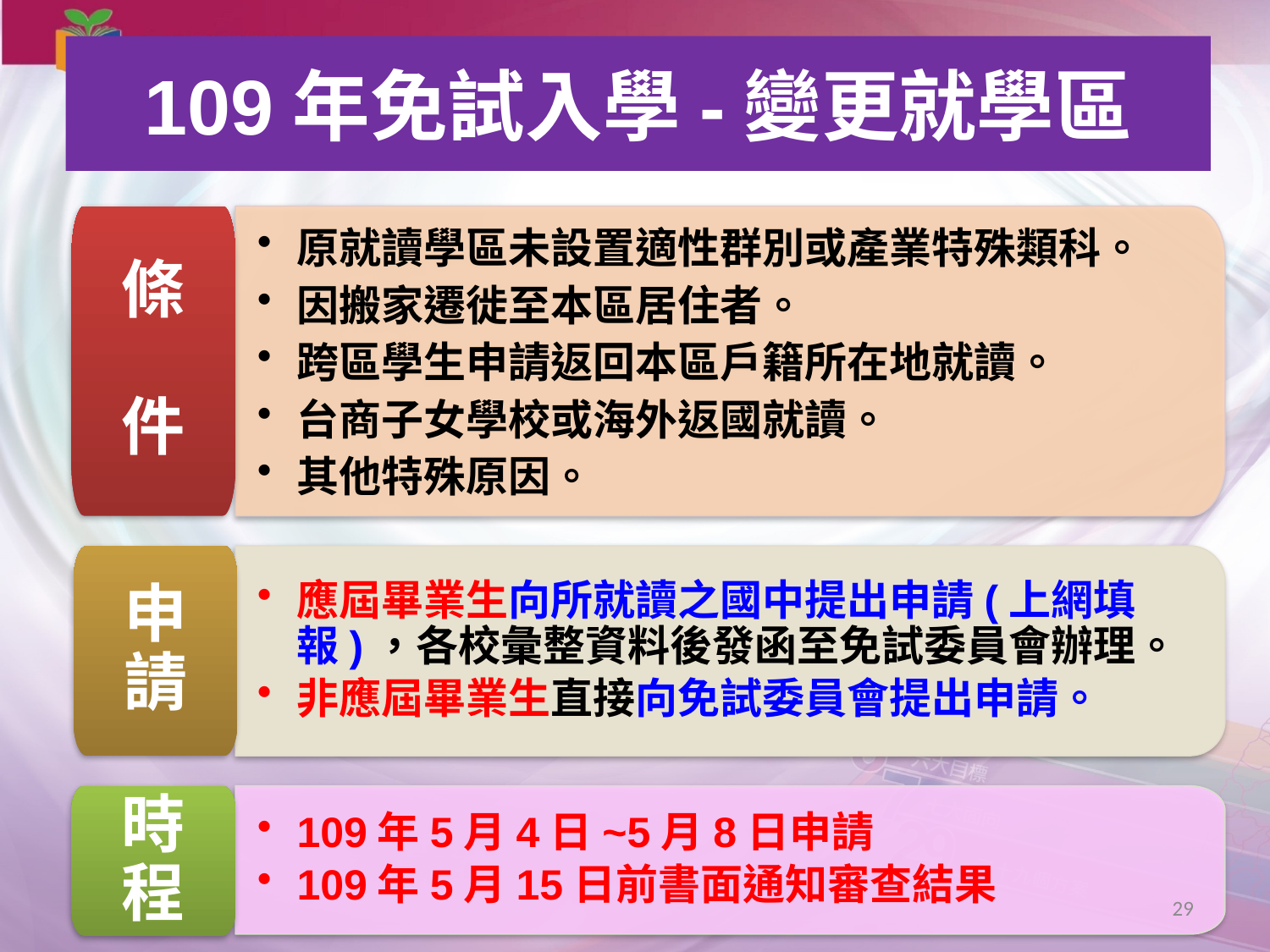

109年免試入學-變更就學區
條　件
原就讀學區未設置適性群別或產業特殊類科。
因搬家遷徙至本區居住者。
跨區學生申請返回本區戶籍所在地就讀。
台商子女學校或海外返國就讀。
其他特殊原因。
申請
應屆畢業生向所就讀之國中提出申請(上網填報)，各校彙整資料後發函至免試委員會辦理。
非應屆畢業生直接向免試委員會提出申請。
時程
109年5月4日~5月8日申請
109年5月15日前書面通知審查結果
29